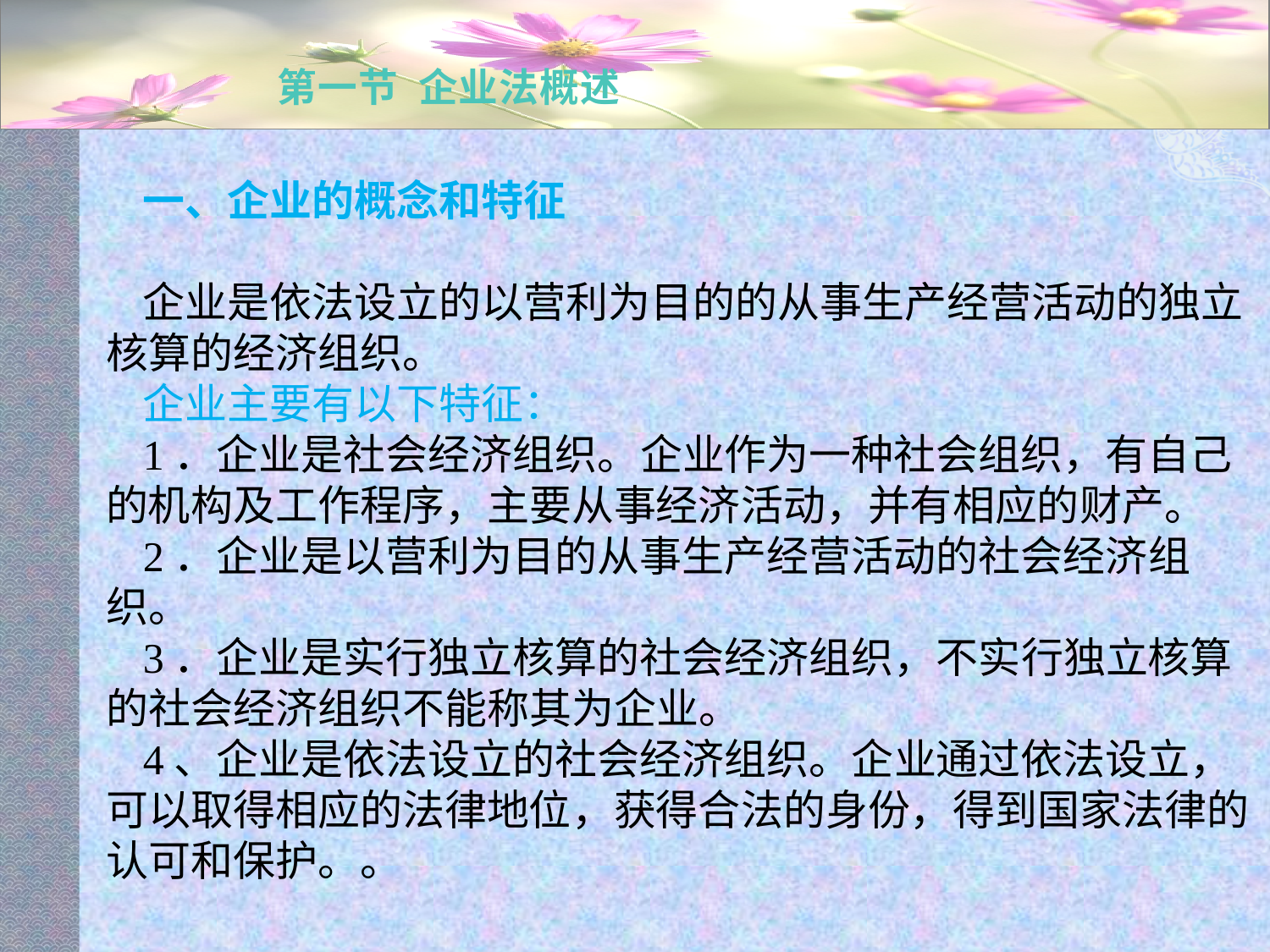

# 第一节  企业法概述
一、企业的概念和特征

企业是依法设立的以营利为目的的从事生产经营活动的独立核算的经济组织。
企业主要有以下特征：
1．企业是社会经济组织。企业作为一种社会组织，有自己的机构及工作程序，主要从事经济活动，并有相应的财产。
2．企业是以营利为目的从事生产经营活动的社会经济组织。
3．企业是实行独立核算的社会经济组织，不实行独立核算的社会经济组织不能称其为企业。
4、企业是依法设立的社会经济组织。企业通过依法设立，可以取得相应的法律地位，获得合法的身份，得到国家法律的认可和保护。。